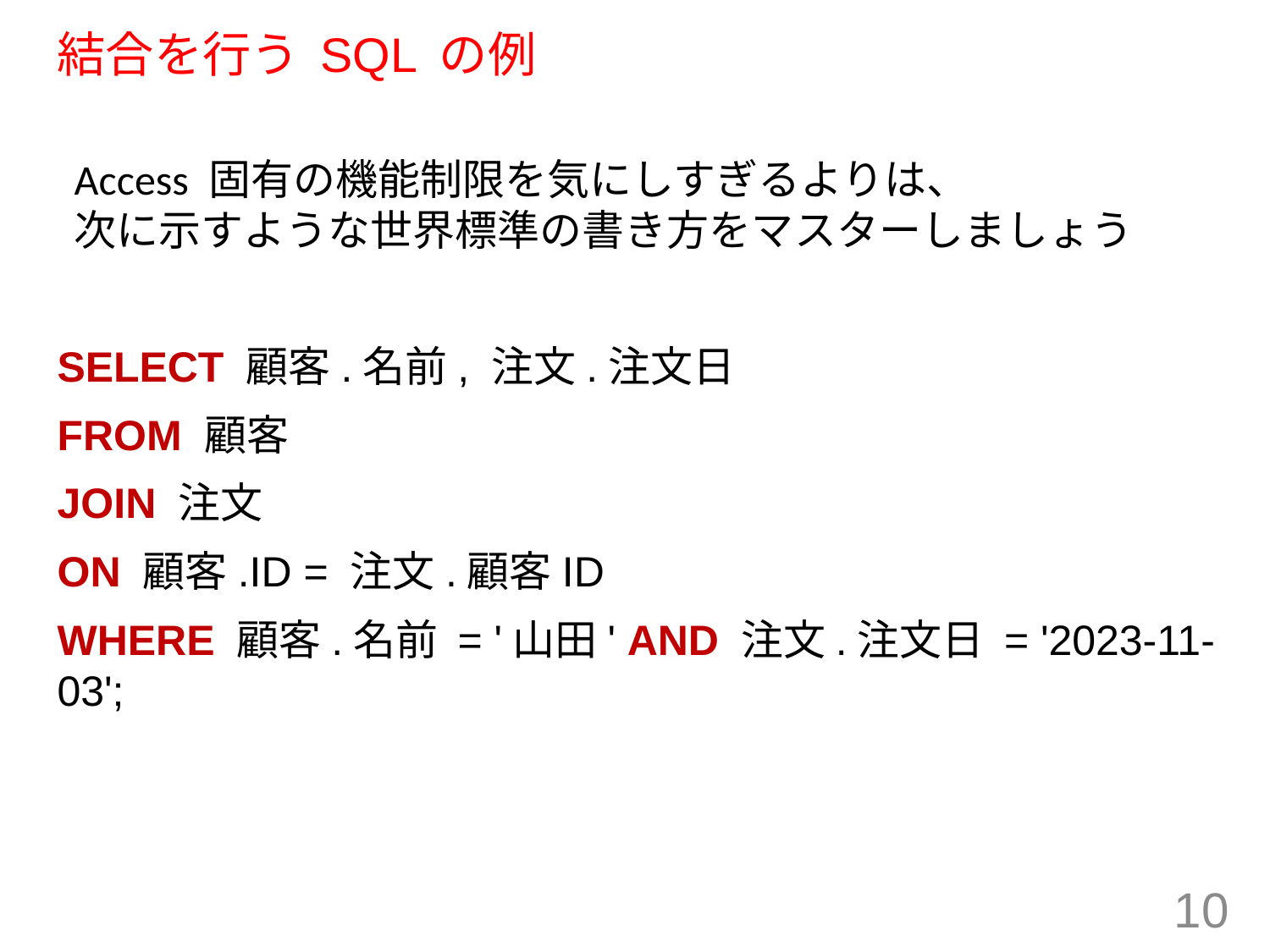

# 結合を行う SQL の例
Access 固有の機能制限を気にしすぎるよりは、
次に示すような世界標準の書き方をマスターしましょう
SELECT 顧客.名前, 注文.注文日
FROM 顧客
JOIN 注文
ON 顧客.ID = 注文.顧客ID
WHERE 顧客.名前 = '山田' AND 注文.注文日 = '2023-11-03';
10